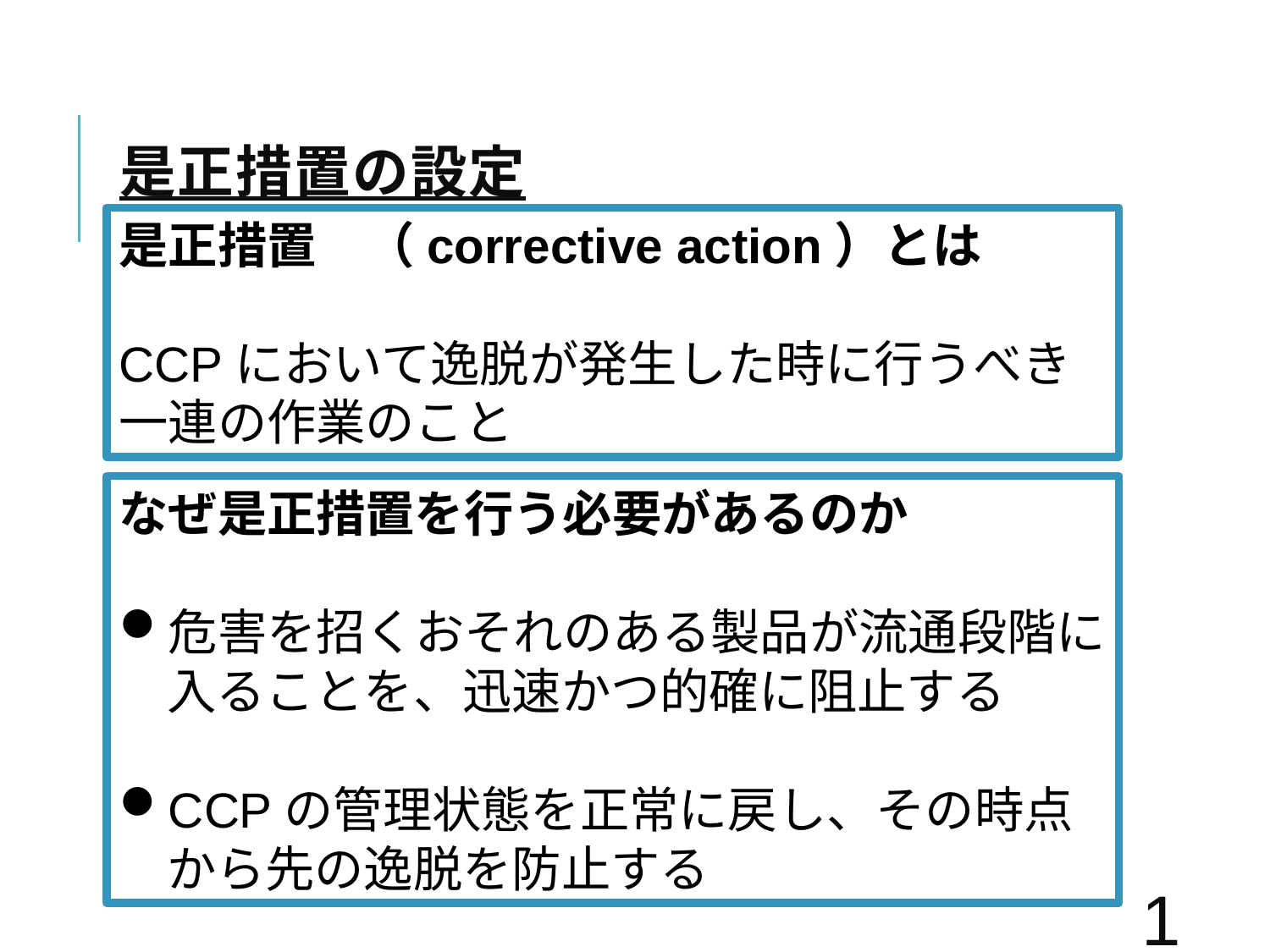

# 是正措置の設定
是正措置　（corrective action）とは

CCPにおいて逸脱が発生した時に行うべき一連の作業のこと
なぜ是正措置を行う必要があるのか

危害を招くおそれのある製品が流通段階に入ることを、迅速かつ的確に阻止する

CCPの管理状態を正常に戻し、その時点から先の逸脱を防止する
103